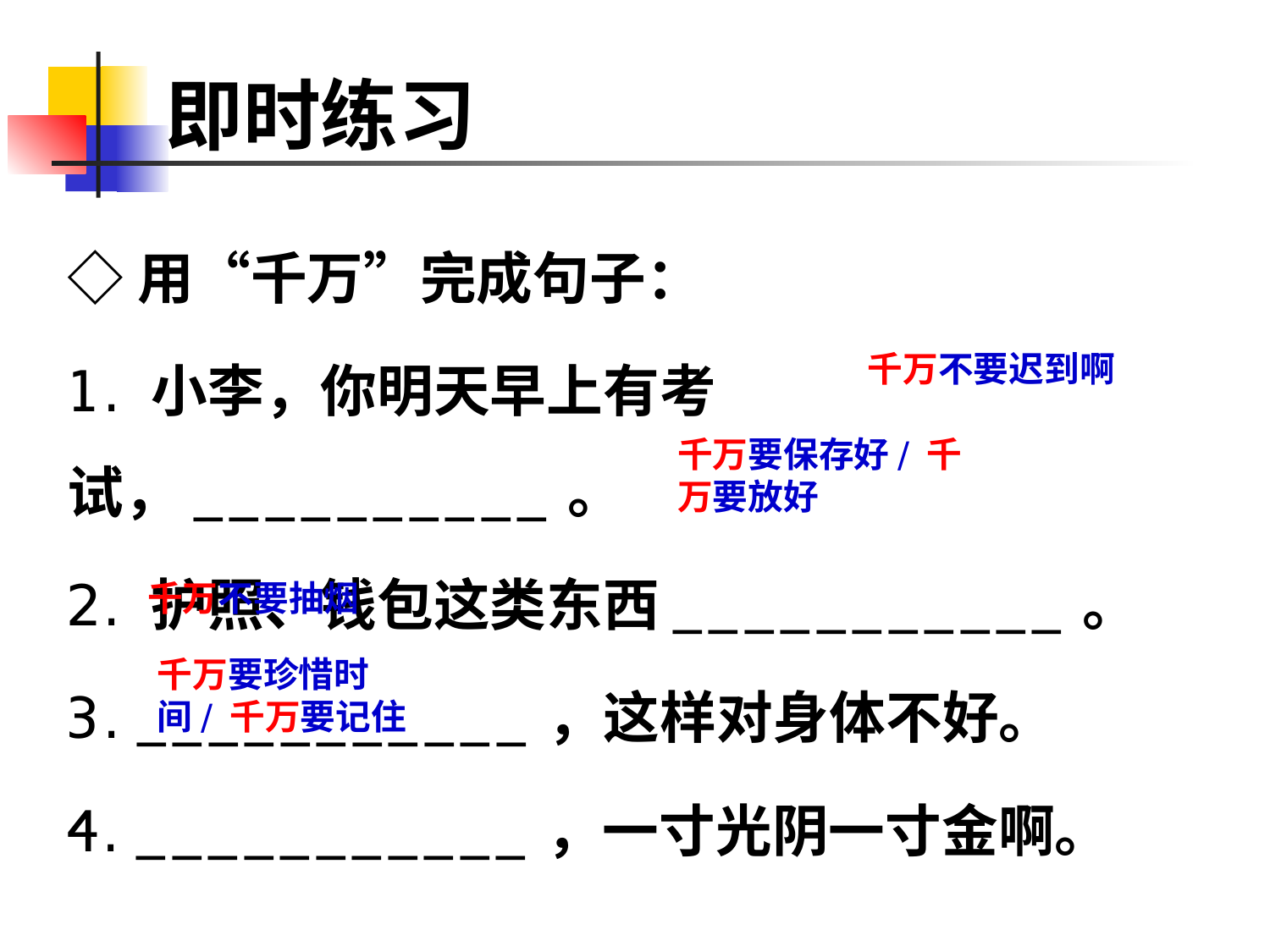

# 即时练习
◇用“千万”完成句子：
1. 小李，你明天早上有考试，__________。
2. 护照、钱包这类东西___________。
3. ___________，这样对身体不好。
4. ___________，一寸光阴一寸金啊。
千万不要迟到啊
千万要保存好/千万要放好
千万不要抽烟
千万要珍惜时间/千万要记住